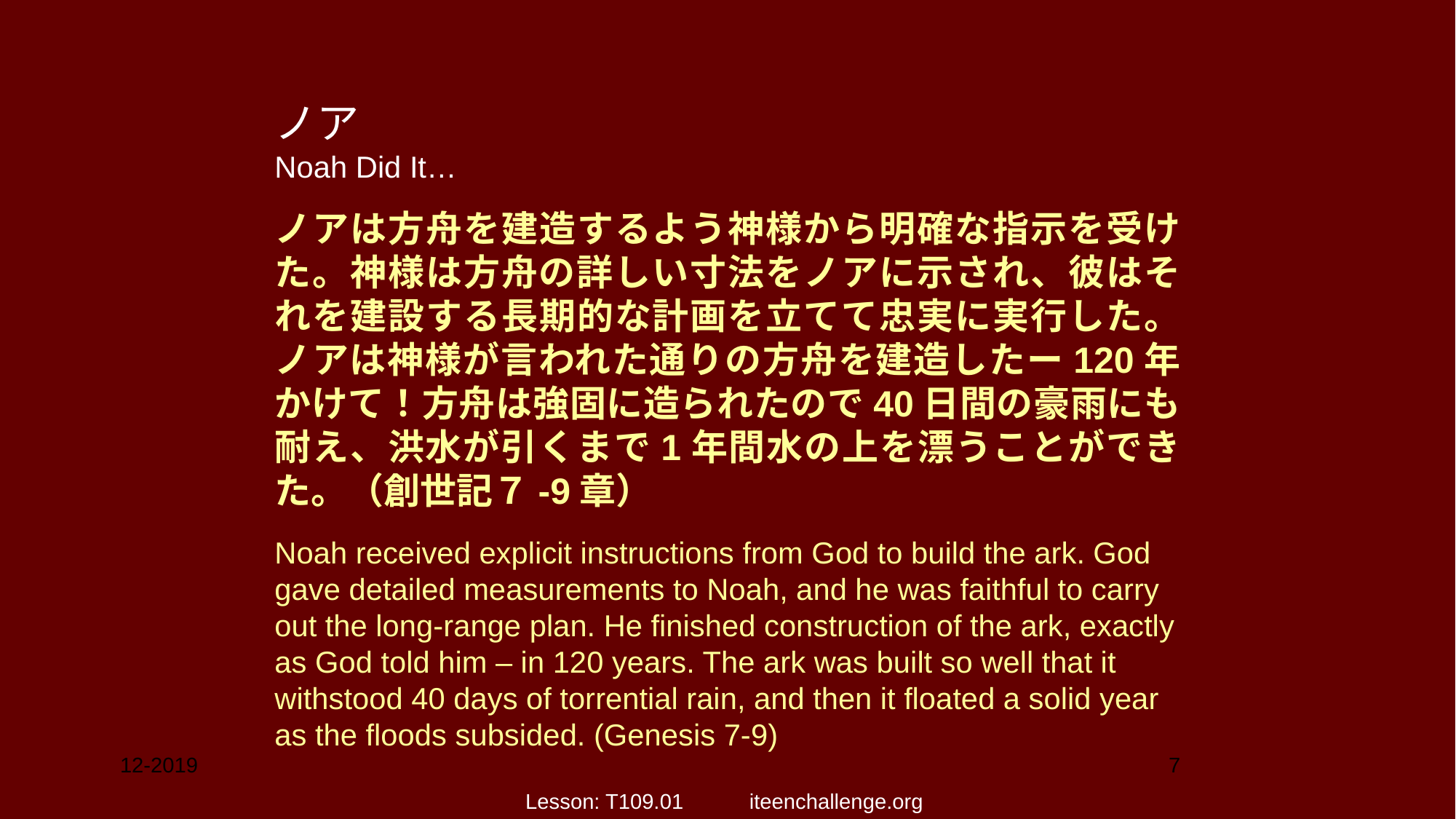

ノア
Noah Did It…

ノアは方舟を建造するよう神様から明確な指示を受けた。神様は方舟の詳しい寸法をノアに示され、彼はそれを建設する長期的な計画を立てて忠実に実行した。ノアは神様が言われた通りの方舟を建造したー120年かけて！方舟は強固に造られたので40日間の豪雨にも耐え、洪水が引くまで1年間水の上を漂うことができた。（創世記７-9章）

Noah received explicit instructions from God to build the ark. God gave detailed measurements to Noah, and he was faithful to carry out the long-range plan. He finished construction of the ark, exactly as God told him – in 120 years. The ark was built so well that it withstood 40 days of torrential rain, and then it floated a solid year as the floods subsided. (Genesis 7-9)
12-2019
7
Lesson: T109.01           iteenchallenge.org